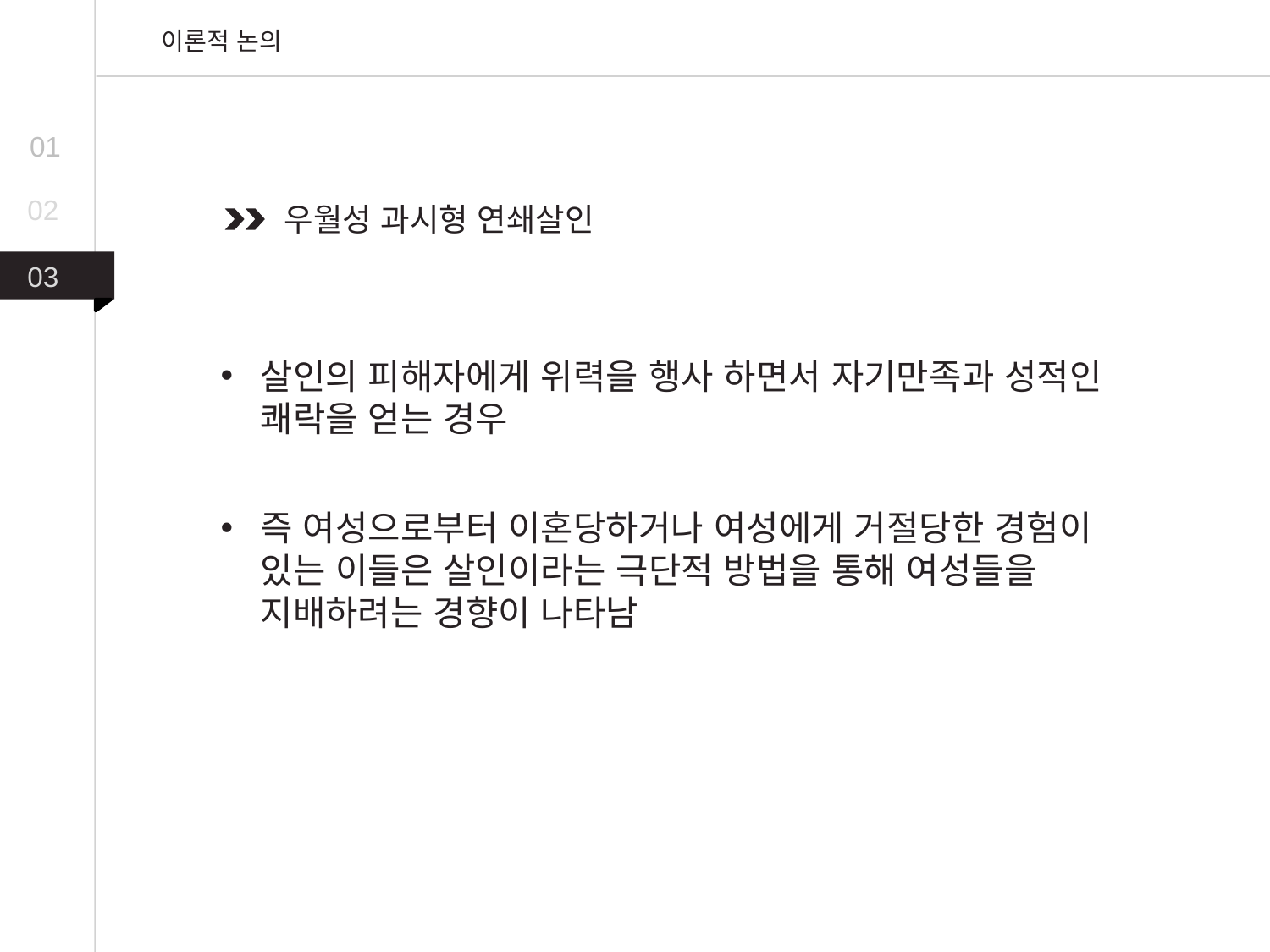

이론적 논의
01
02
우월성 과시형 연쇄살인

03

살인의 피해자에게 위력을 행사 하면서 자기만족과 성적인 쾌락을 얻는 경우

즉 여성으로부터 이혼당하거나 여성에게 거절당한 경험이 있는 이들은 살인이라는 극단적 방법을 통해 여성들을 지배하려는 경향이 나타남